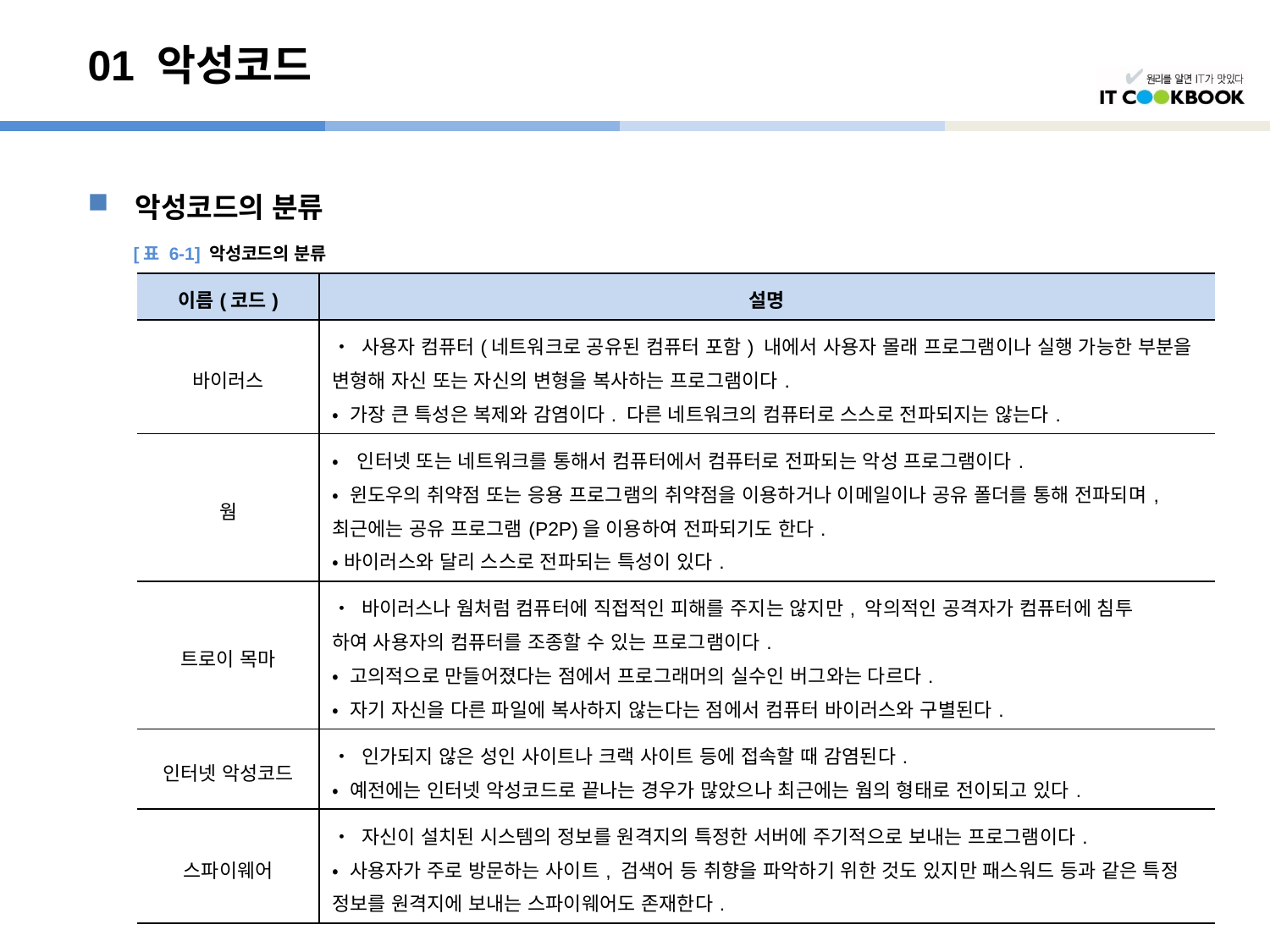

# 01 악성코드
악성코드의 분류

[표 6-1] 악성코드의 분류
| 이름(코드) | 설명 |
| --- | --- |
| 바이러스 | • 사용자 컴퓨터(네트워크로 공유된 컴퓨터 포함) 내에서 사용자 몰래 프로그램이나 실행 가능한 부분을 변형해 자신 또는 자신의 변형을 복사하는 프로그램이다. • 가장 큰 특성은 복제와 감염이다. 다른 네트워크의 컴퓨터로 스스로 전파되지는 않는다. |
| 웜 | •인터넷 또는 네트워크를 통해서 컴퓨터에서 컴퓨터로 전파되는 악성 프로그램이다. • 윈도우의 취약점 또는 응용 프로그램의 취약점을 이용하거나 이메일이나 공유 폴더를 통해 전파되며, 최근에는 공유 프로그램(P2P)을 이용하여 전파되기도 한다. •바이러스와 달리 스스로 전파되는 특성이 있다. |
| 트로이 목마 | • 바이러스나 웜처럼 컴퓨터에 직접적인 피해를 주지는 않지만, 악의적인 공격자가 컴퓨터에 침투 하여 사용자의 컴퓨터를 조종할 수 있는 프로그램이다. • 고의적으로 만들어졌다는 점에서 프로그래머의 실수인 버그와는 다르다. • 자기 자신을 다른 파일에 복사하지 않는다는 점에서 컴퓨터 바이러스와 구별된다. |
| 인터넷 악성코드 | • 인가되지 않은 성인 사이트나 크랙 사이트 등에 접속할 때 감염된다. • 예전에는 인터넷 악성코드로 끝나는 경우가 많았으나 최근에는 웜의 형태로 전이되고 있다. |
| 스파이웨어 | • 자신이 설치된 시스템의 정보를 원격지의 특정한 서버에 주기적으로 보내는 프로그램이다. • 사용자가 주로 방문하는 사이트, 검색어 등 취향을 파악하기 위한 것도 있지만 패스워드 등과 같은 특정 정보를 원격지에 보내는 스파이웨어도 존재한다. |